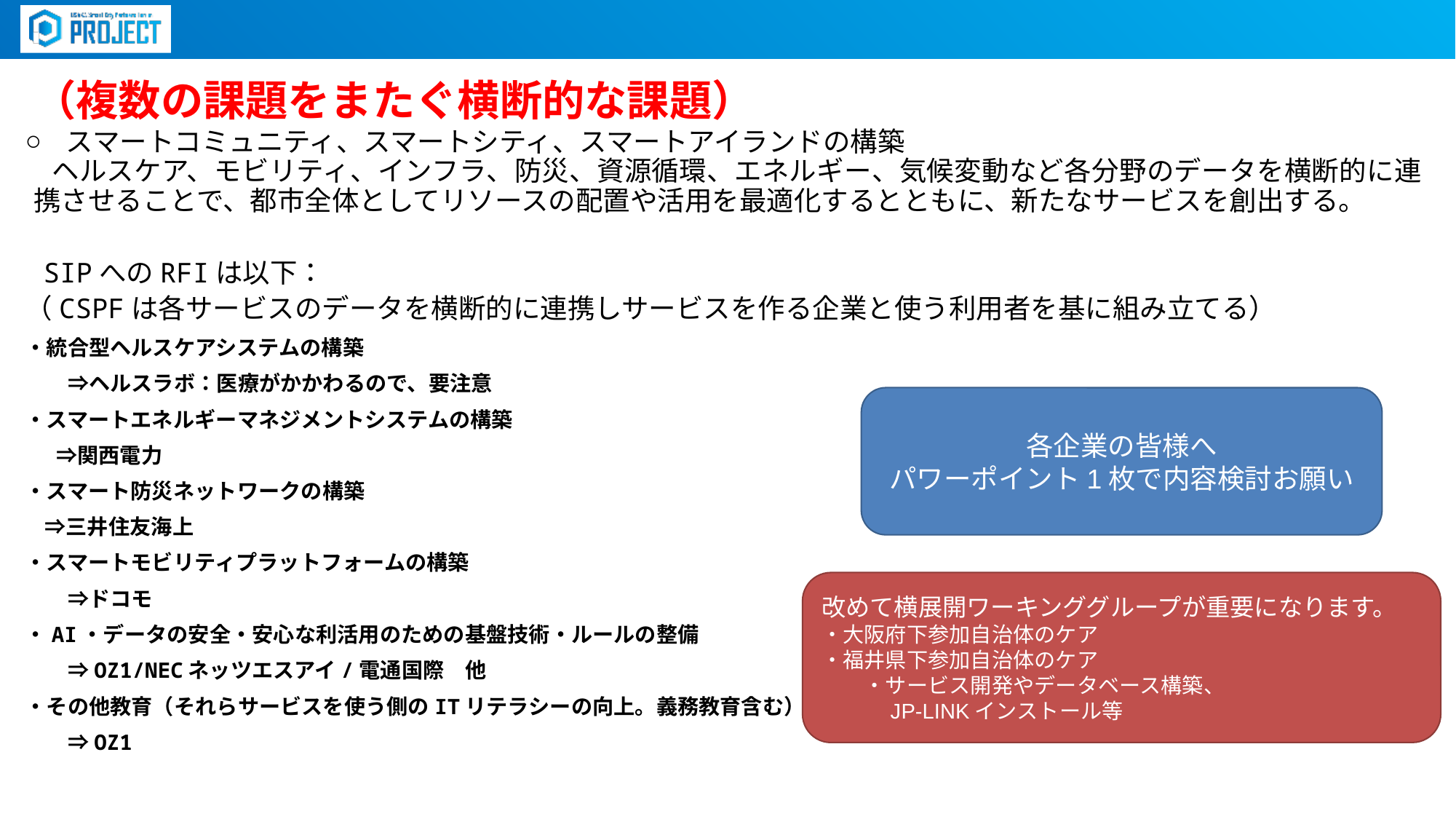

（複数の課題をまたぐ横断的な課題）
スマートコミュニティ、スマートシティ、スマートアイランドの構築
ヘルスケア、モビリティ、インフラ、防災、資源循環、エネルギー、気候変動など各分野のデータを横断的に連携させることで、都市全体としてリソースの配置や活用を最適化するとともに、新たなサービスを創出する。

SIPへのRFIは以下：　
（CSPFは各サービスのデータを横断的に連携しサービスを作る企業と使う利用者を基に組み立てる）
・統合型ヘルスケアシステムの構築
　　⇒ヘルスラボ：医療がかかわるので、要注意
・スマートエネルギーマネジメントシステムの構築
 　 ⇒関西電力
・スマート防災ネットワークの構築
    ⇒三井住友海上
・スマートモビリティプラットフォームの構築
　　⇒ドコモ
・AI・データの安全・安心な利活用のための基盤技術・ルールの整備
　　⇒OZ1/NECネッツエスアイ/電通国際　他
・その他教育（それらサービスを使う側のITリテラシーの向上。義務教育含む）
　　⇒OZ1
各企業の皆様へ
パワーポイント1枚で内容検討お願い
改めて横展開ワーキンググループが重要になります。
・大阪府下参加自治体のケア
・福井県下参加自治体のケア
　　・サービス開発やデータベース構築、
　　　JP-LINKインストール等